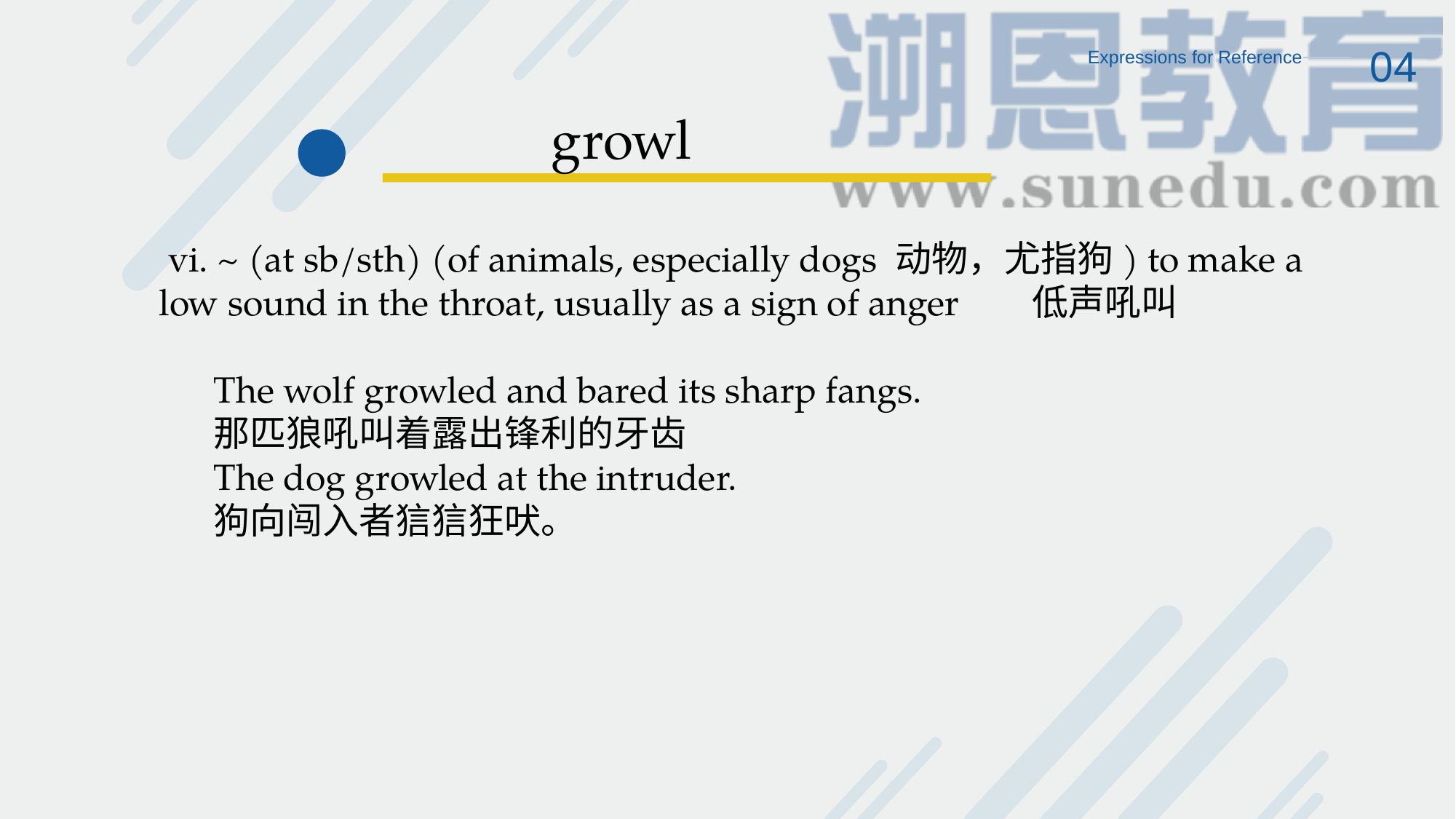

04
Expressions for Reference
growl

 vi. ~ (at sb/sth) (of animals, especially dogs 动物，尤指狗) to make a low sound in the throat, usually as a sign of anger 	低声吼叫

The wolf growled and bared its sharp fangs.
那匹狼吼叫着露出锋利的牙齿
The dog growled at the intruder.
狗向闯入者狺狺狂吠。